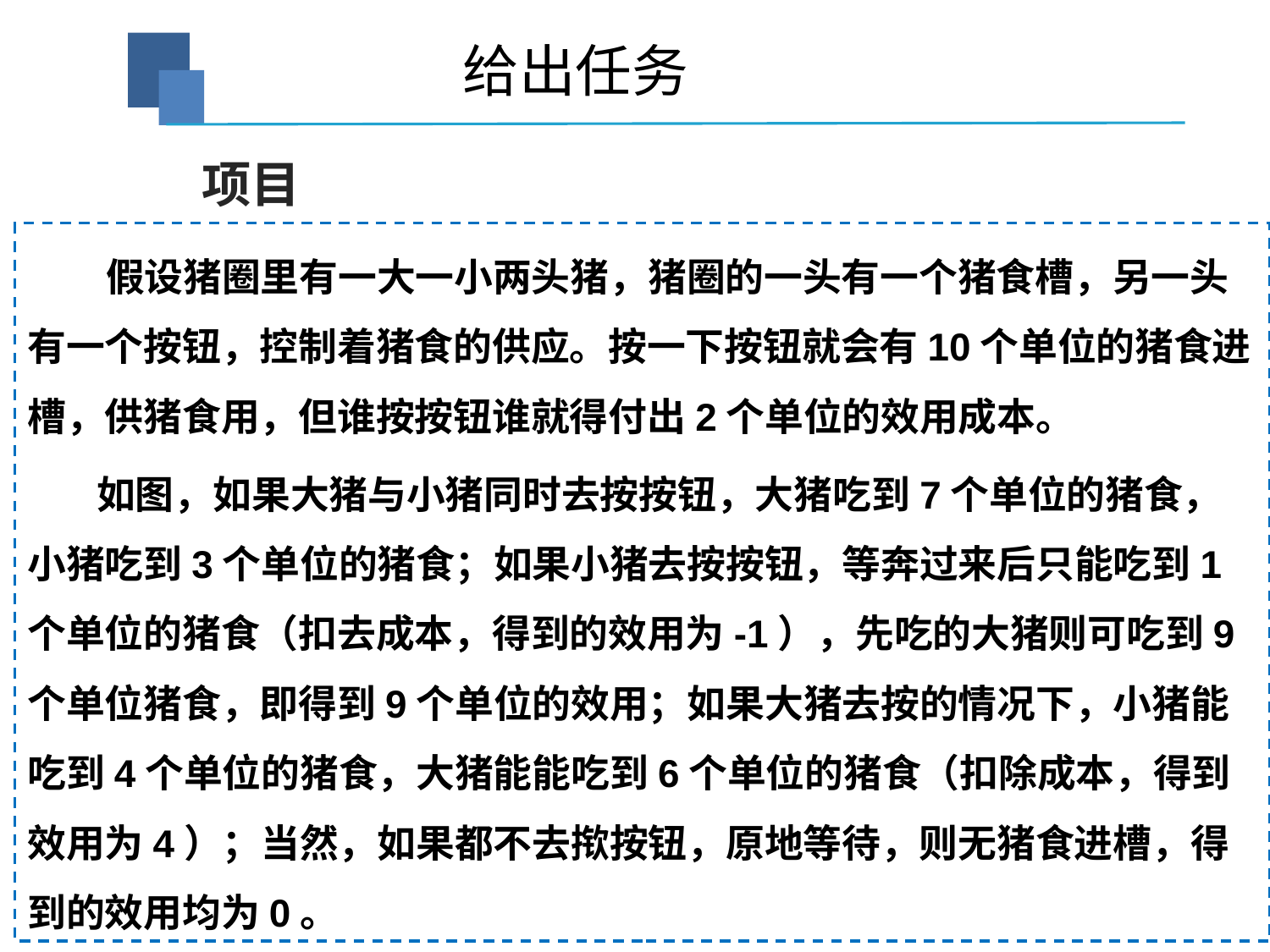

给出任务

项目
   假设猪圈里有一大一小两头猪，猪圈的一头有一个猪食槽，另一头有一个按钮，控制着猪食的供应。按一下按钮就会有10个单位的猪食进槽，供猪食用，但谁按按钮谁就得付出2个单位的效用成本。
  如图，如果大猪与小猪同时去按按钮，大猪吃到7个单位的猪食，小猪吃到3个单位的猪食；如果小猪去按按钮，等奔过来后只能吃到1个单位的猪食（扣去成本，得到的效用为-1），先吃的大猪则可吃到9个单位猪食，即得到9个单位的效用；如果大猪去按的情况下，小猪能吃到4个单位的猪食，大猪能能吃到6个单位的猪食（扣除成本，得到效用为4）；当然，如果都不去揿按钮，原地等待，则无猪食进槽，得到的效用均为0。